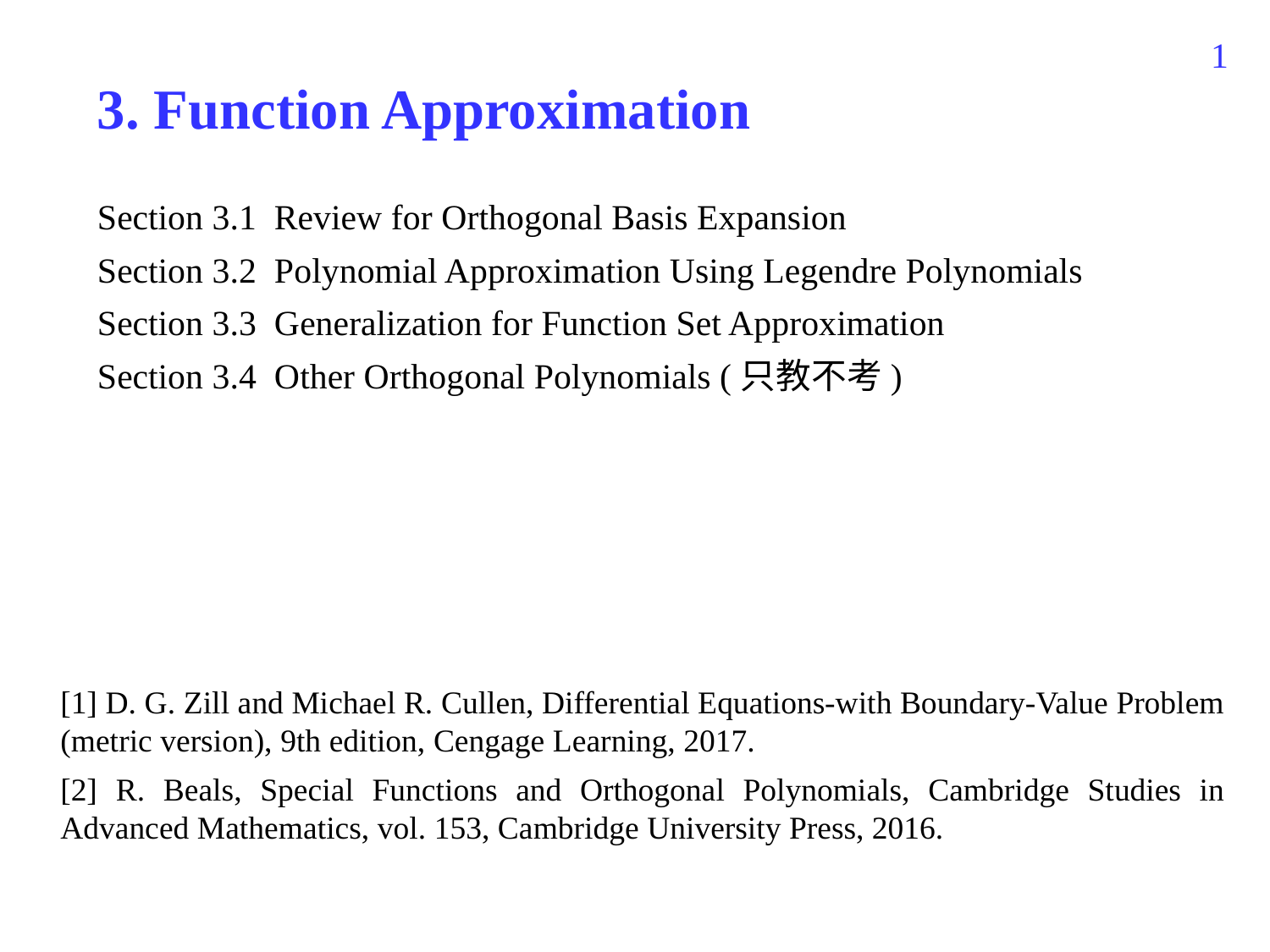

1
3. Function Approximation
Section 3.1  Review for Orthogonal Basis Expansion
Section 3.2  Polynomial Approximation Using Legendre Polynomials
Section 3.3  Generalization for Function Set Approximation
Section 3.4  Other Orthogonal Polynomials (只教不考)
[1] D. G. Zill and Michael R. Cullen, Differential Equations-with Boundary-Value Problem (metric version), 9th edition, Cengage Learning, 2017.
[2] R. Beals, Special Functions and Orthogonal Polynomials, Cambridge Studies in Advanced Mathematics, vol. 153, Cambridge University Press, 2016.